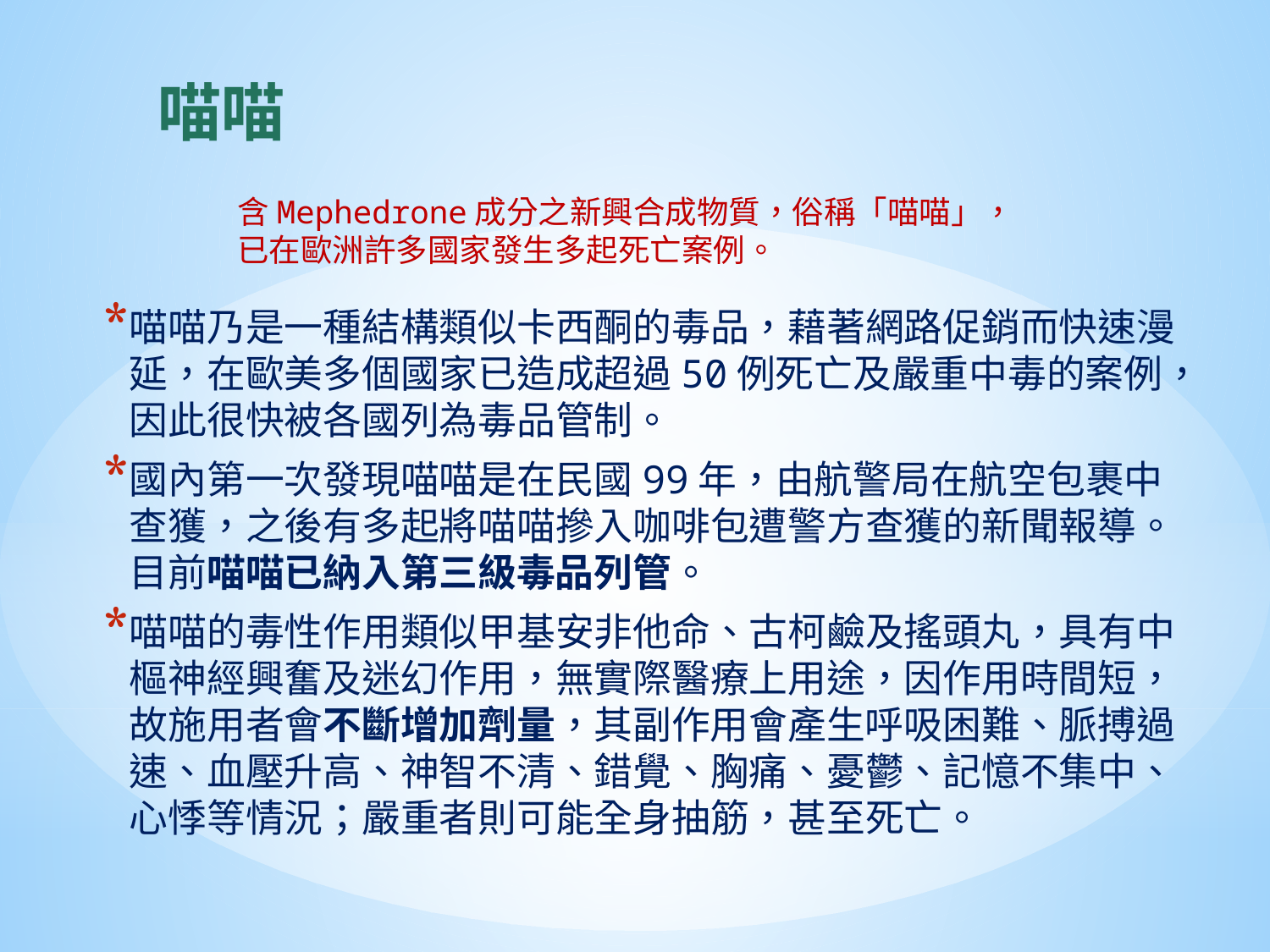

# 喵喵
含Mephedrone成分之新興合成物質，俗稱「喵喵」，已在歐洲許多國家發生多起死亡案例。
喵喵乃是一種結構類似卡西酮的毒品，藉著網路促銷而快速漫延，在歐美多個國家已造成超過50例死亡及嚴重中毒的案例，因此很快被各國列為毒品管制。
國內第一次發現喵喵是在民國99年，由航警局在航空包裹中查獲，之後有多起將喵喵摻入咖啡包遭警方查獲的新聞報導。目前喵喵已納入第三級毒品列管。
喵喵的毒性作用類似甲基安非他命、古柯鹼及搖頭丸，具有中樞神經興奮及迷幻作用，無實際醫療上用途，因作用時間短，故施用者會不斷增加劑量，其副作用會產生呼吸困難、脈搏過速、血壓升高、神智不清、錯覺、胸痛、憂鬱、記憶不集中、心悸等情況；嚴重者則可能全身抽筋，甚至死亡。